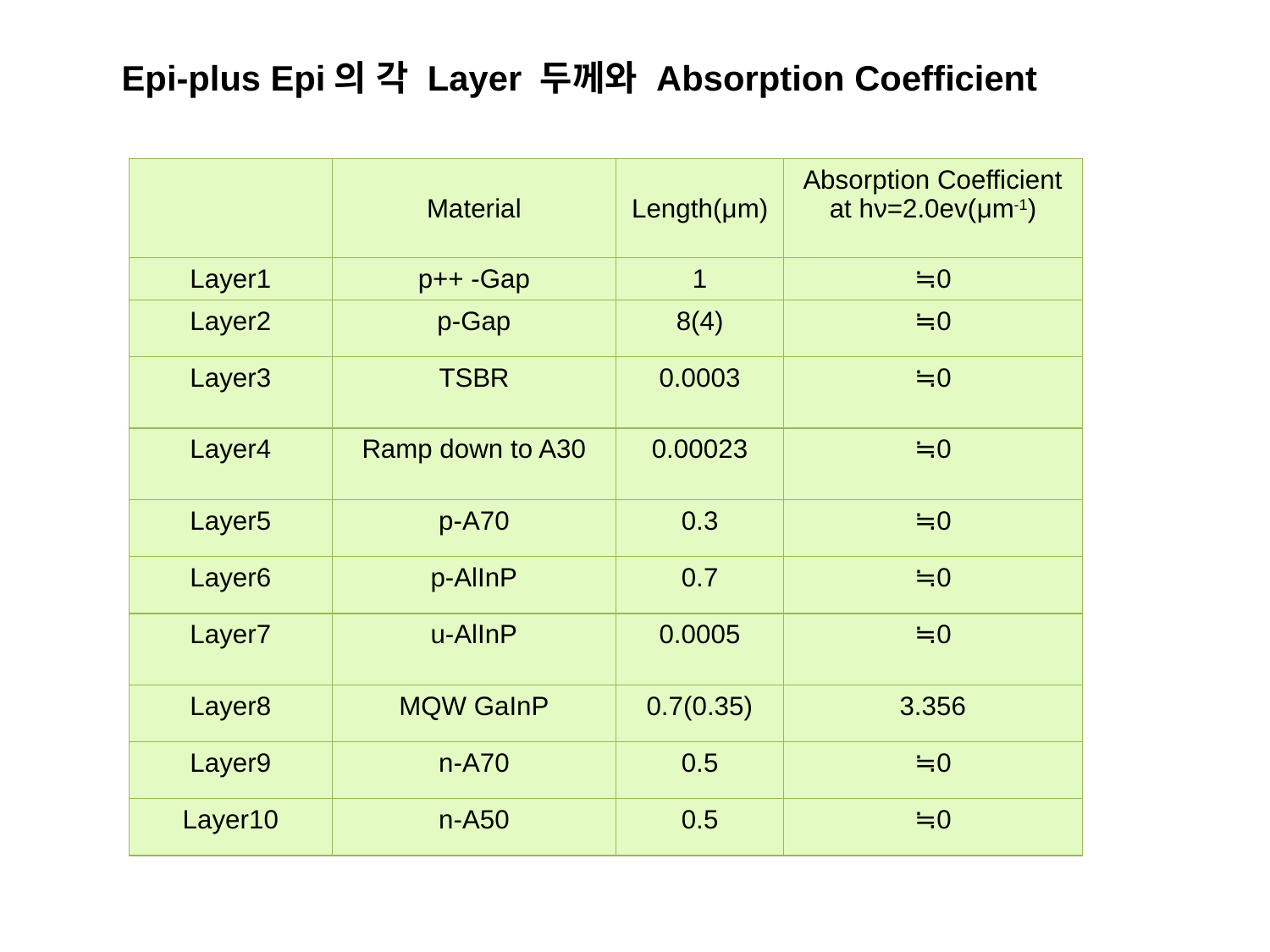

Epi-plus Epi의 각 Layer 두께와 Absorption Coefficient
|  | Material | Length(μm) | Absorption Coefficient at hν=2.0ev(μm-1) |
| --- | --- | --- | --- |
| Layer1 | p++ -Gap | 1 | ≒0 |
| Layer2 | p-Gap | 8(4) | ≒0 |
| Layer3 | TSBR | 0.0003 | ≒0 |
| Layer4 | Ramp down to A30 | 0.00023 | ≒0 |
| Layer5 | p-A70 | 0.3 | ≒0 |
| Layer6 | p-AlInP | 0.7 | ≒0 |
| Layer7 | u-AlInP | 0.0005 | ≒0 |
| Layer8 | MQW GaInP | 0.7(0.35) | 3.356 |
| Layer9 | n-A70 | 0.5 | ≒0 |
| Layer10 | n-A50 | 0.5 | ≒0 |